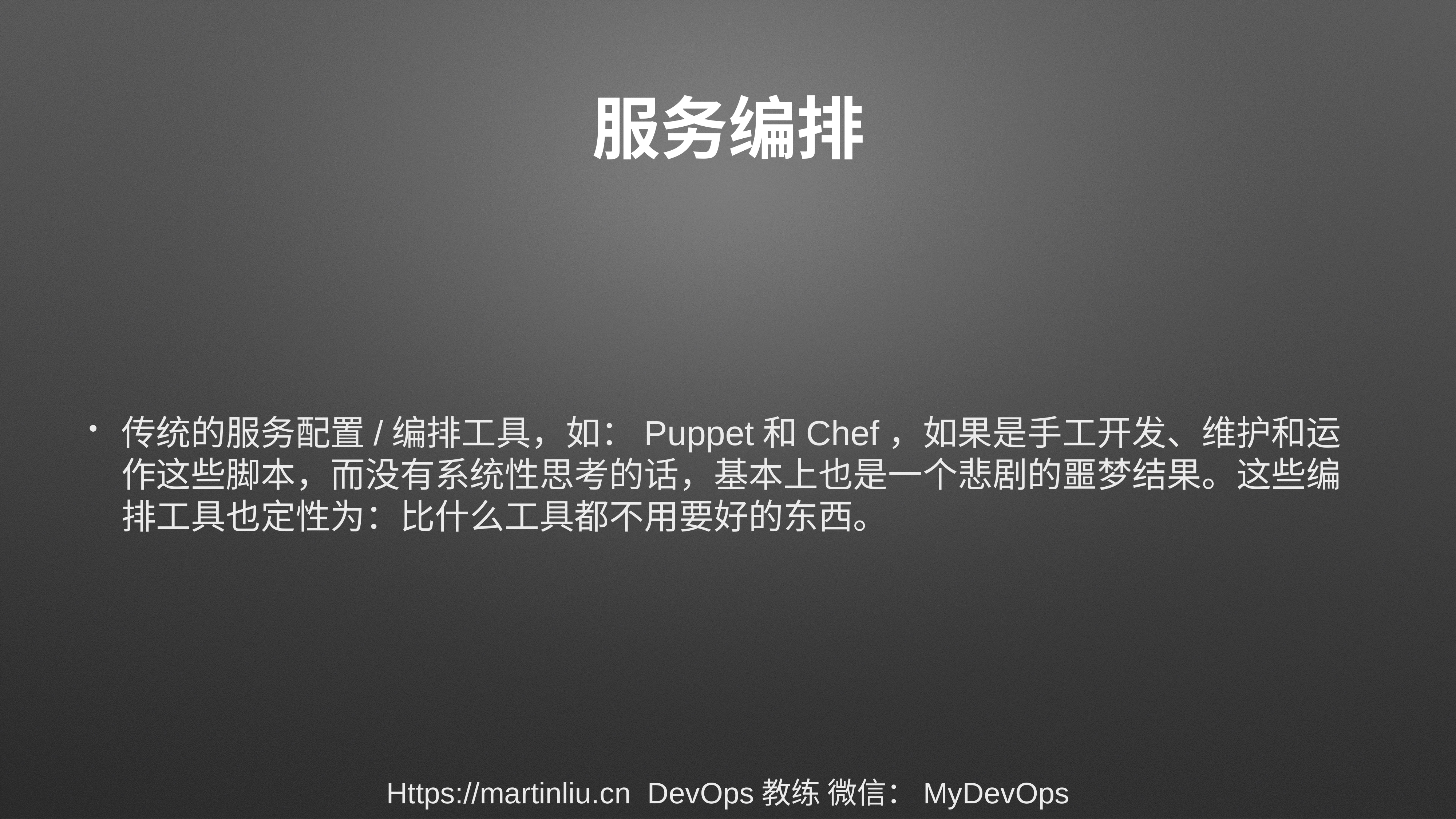

# 服务编排
传统的服务配置/编排工具，如：Puppet和Chef，如果是手工开发、维护和运作这些脚本，而没有系统性思考的话，基本上也是一个悲剧的噩梦结果。这些编排工具也定性为：比什么工具都不用要好的东西。